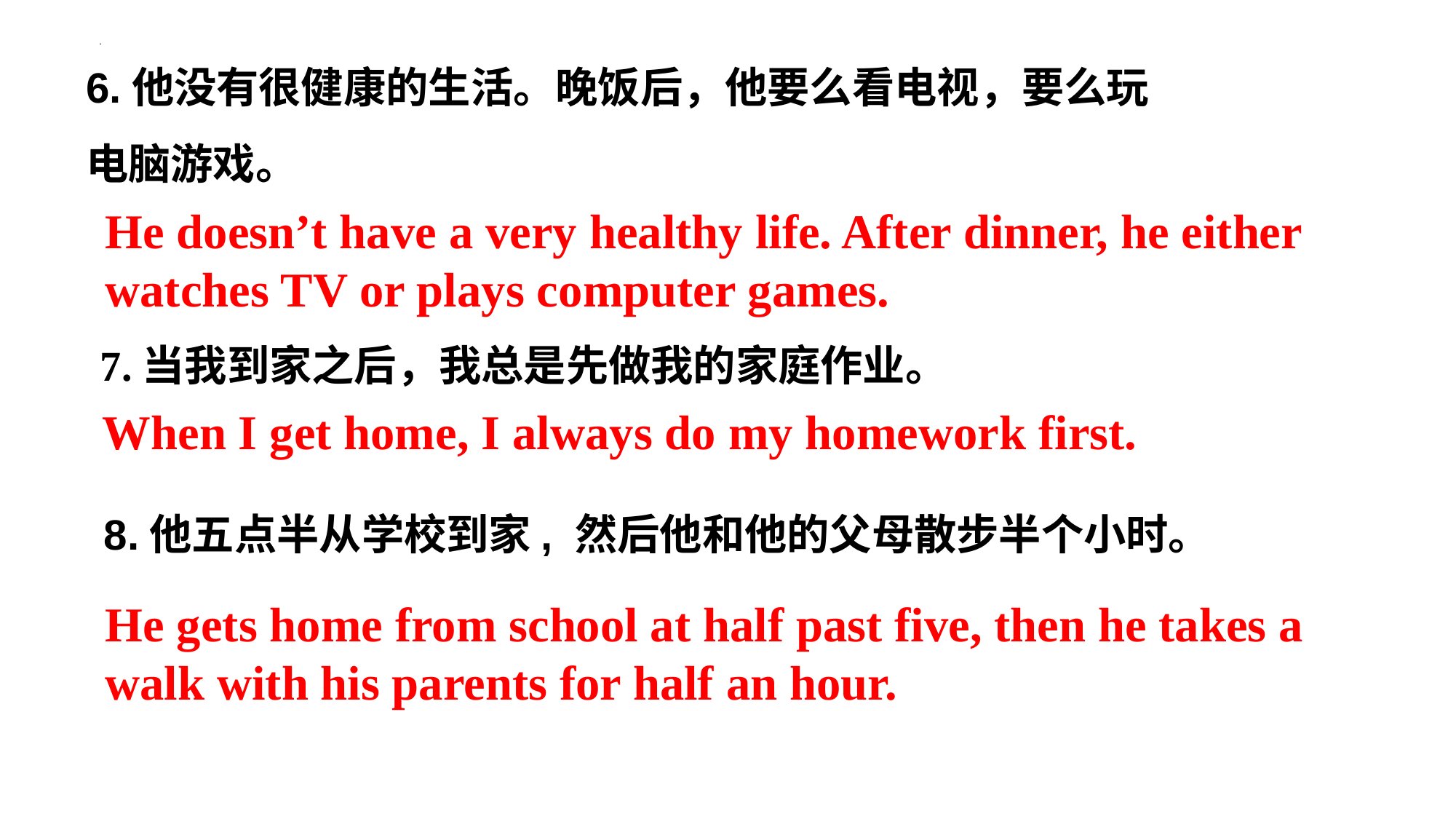

6.他没有很健康的生活。晚饭后，他要么看电视，要么玩电脑游戏。
He doesn’t have a very healthy life. After dinner, he either watches TV or plays computer games.
7.当我到家之后，我总是先做我的家庭作业。
When I get home, I always do my homework first.
8.他五点半从学校到家, 然后他和他的父母散步半个小时。
He gets home from school at half past five, then he takes a walk with his parents for half an hour.